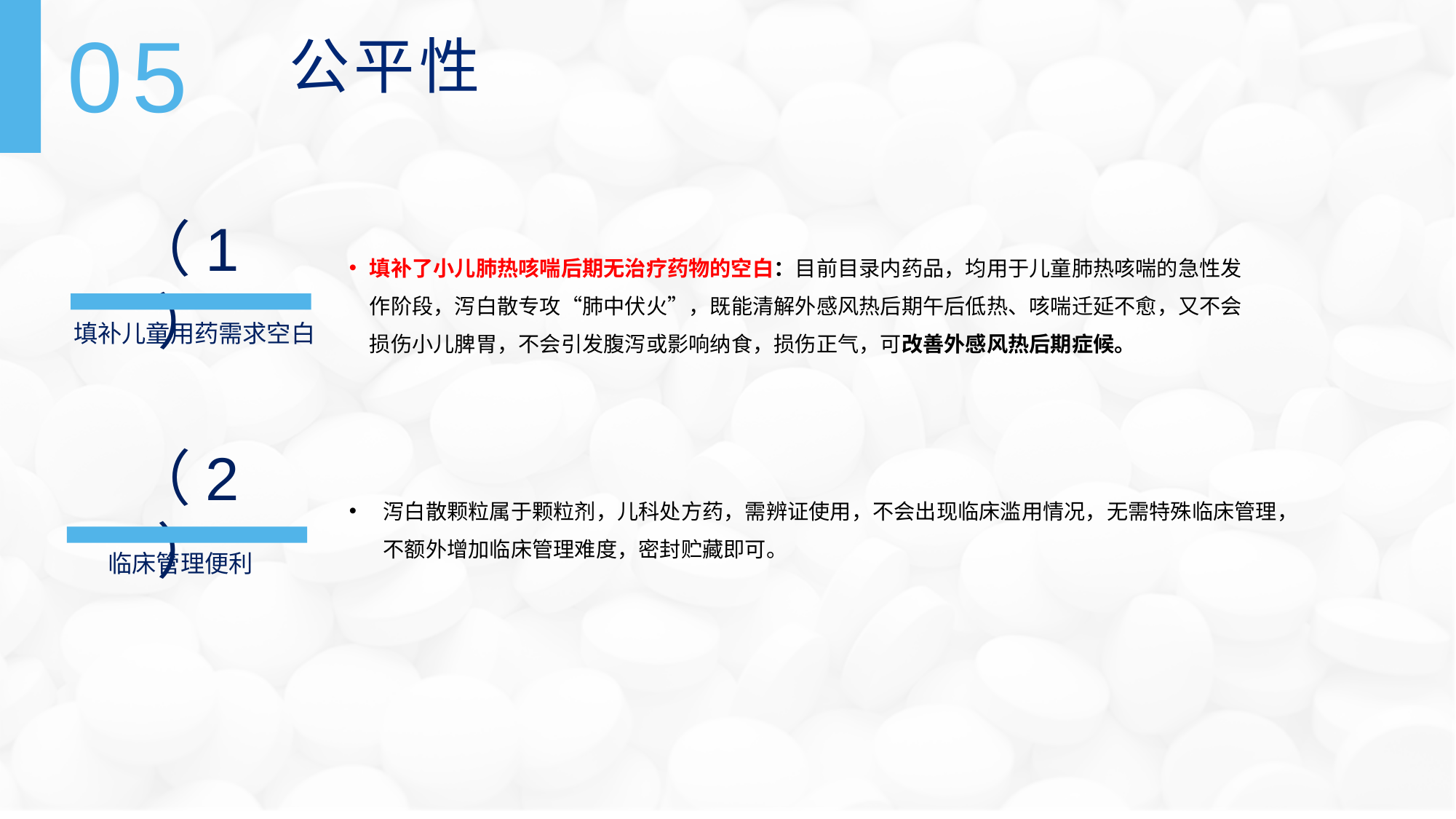

05
公平性
（1）
填补了小儿肺热咳喘后期无治疗药物的空白：目前目录内药品，均用于儿童肺热咳喘的急性发作阶段，泻白散专攻“肺中伏火”，既能清解外感风热后期午后低热、咳喘迁延不愈，又不会损伤小儿脾胃，不会引发腹泻或影响纳食，损伤正气，可改善外感风热后期症候。

填补儿童用药需求空白

（2）
泻白散颗粒属于颗粒剂，儿科处方药，需辨证使用，不会出现临床滥用情况，无需特殊临床管理，不额外增加临床管理难度，密封贮藏即可。

临床管理便利